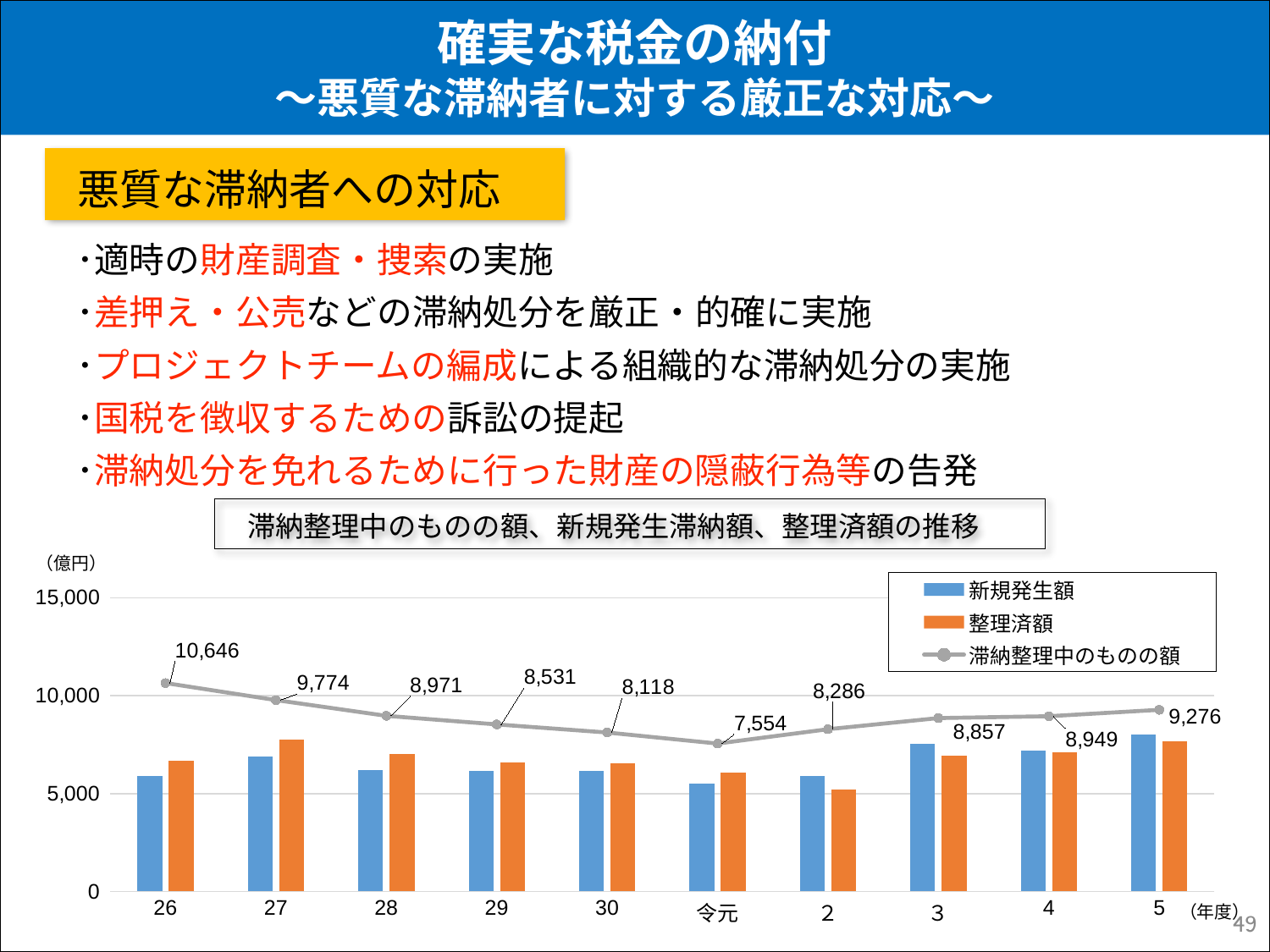

# 確実な税金の納付 ～悪質な滞納者に対する厳正な対応～

悪質な滞納者への対応
･適時の財産調査・捜索の実施
･差押え・公売などの滞納処分を厳正・的確に実施
･プロジェクトチームの編成による組織的な滞納処分の実施
･国税を徴収するための訴訟の提起
･滞納処分を免れるために行った財産の隠蔽行為等の告発
滞納整理中のものの額、新規発生滞納額、整理済額の推移
（億円）

### Chart

| Category | 新規発生額 | 整理済額 | 滞納整理中のものの額 |
|---|---|---|---|
| 26 | 5914.0 | 6681.0 | 10646.0 |
| 27 | 6871.0 | 7744.0 | 9774.0 |
| 28 | 6221.0 | 7024.0 | 8971.0 |
| 29 | 6155.0 | 6595.0 | 8531.0 |
| 30 | 6143.0 | 6555.0 | 8118.0 |
| 令元 | 5528.0 | 6091.0 | 7554.0 |
| ２ | 5916.0 | 5184.0 | 8286.0 |
| ３ | 7527.0 | 6956.0 | 8857.0 |
| 4 | 7196.0 | 7104.0 | 8949.0 |
| 5 | 7997.0 | 7670.0 | 9276.0 |
（年度）
49